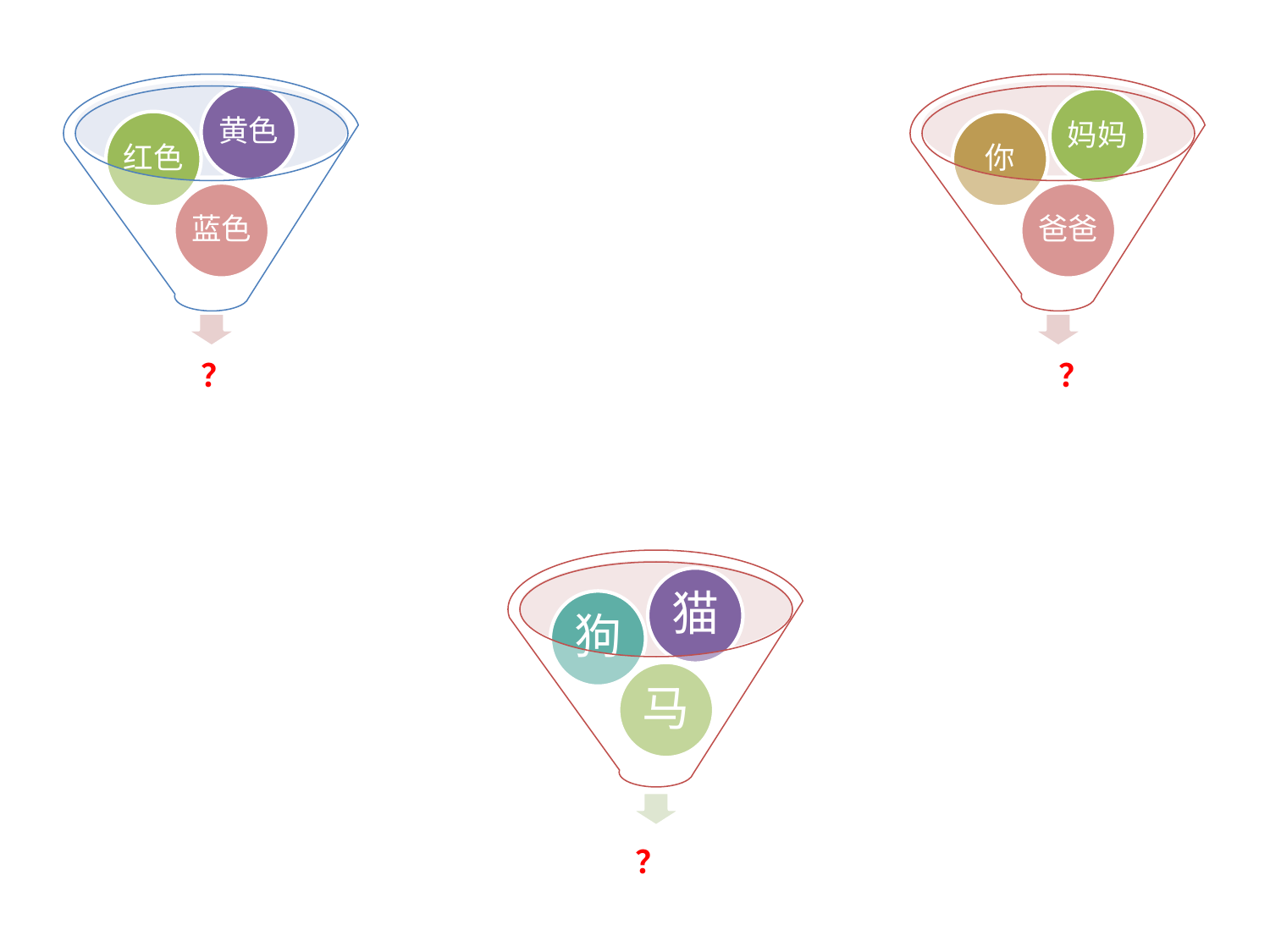

水果
蓝色
红色
黄色
家
爸爸
你
妈妈
？
？
动物
马
狗
猫
？